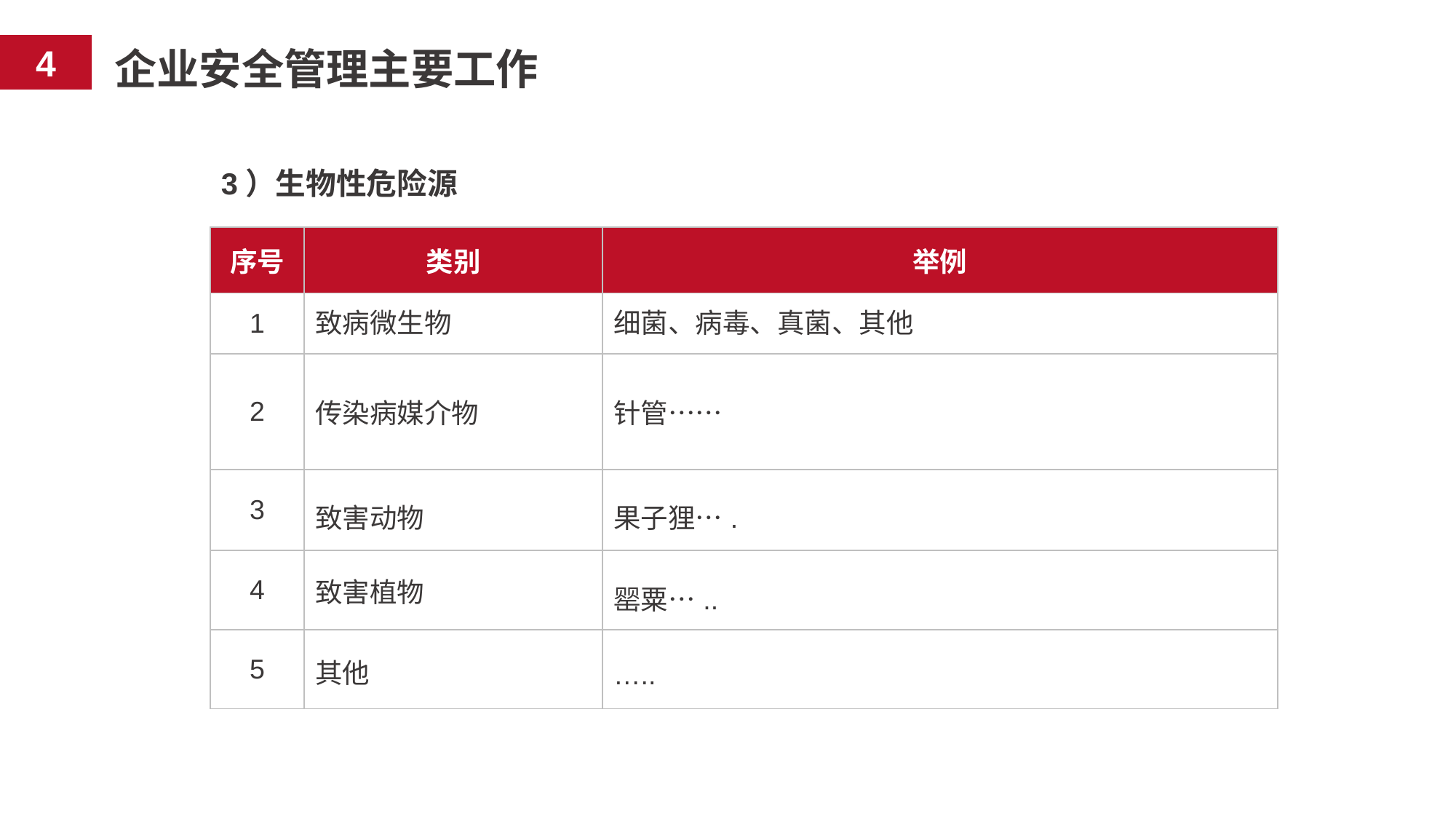

4
企业安全管理主要工作
3）生物性危险源
| 序号 | 类别 | 举例 |
| --- | --- | --- |
| 1 | 致病微生物 | 细菌、病毒、真菌、其他 |
| 2 | 传染病媒介物 | 针管…… |
| 3 | 致害动物 | 果子狸…. |
| 4 | 致害植物 | 罂粟….. |
| 5 | 其他 | ….. |